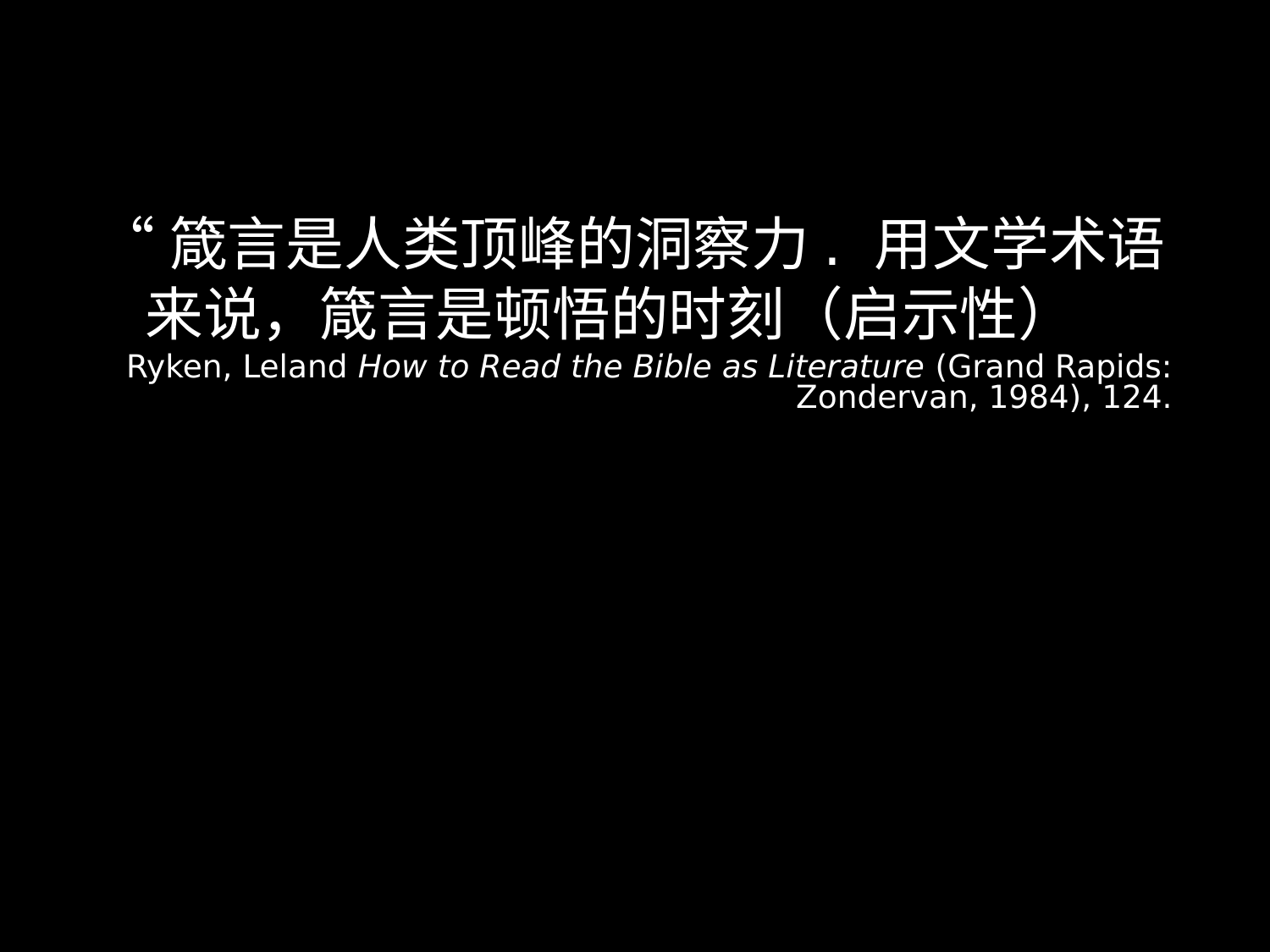

“箴言是人类顶峰的洞察力. 用文学术语来说，箴言是顿悟的时刻（启示性）
Ryken, Leland How to Read the Bible as Literature (Grand Rapids: Zondervan, 1984), 124.